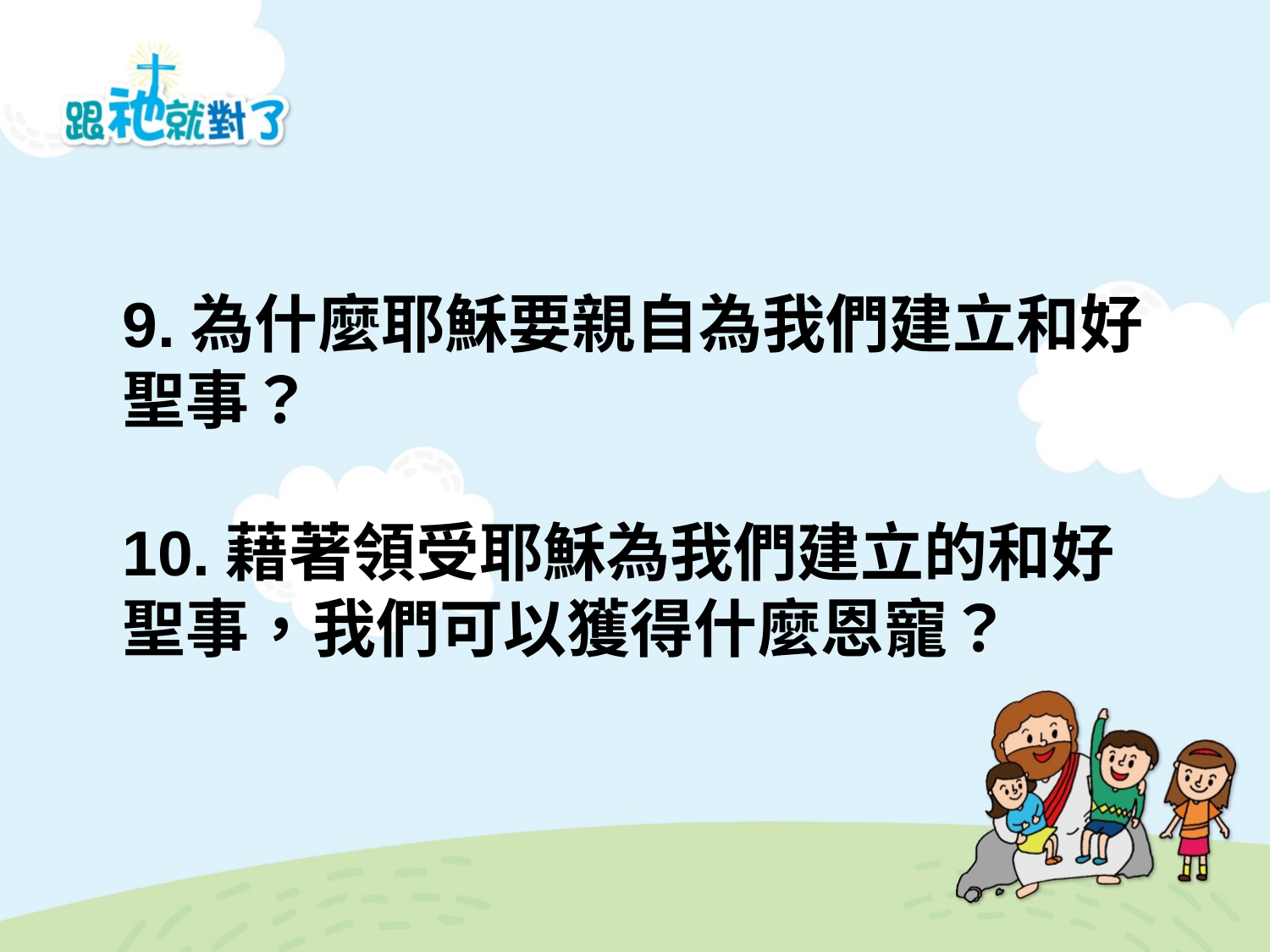

9.為什麼耶穌要親自為我們建立和好聖事？

10.藉著領受耶穌為我們建立的和好聖事，我們可以獲得什麼恩寵？